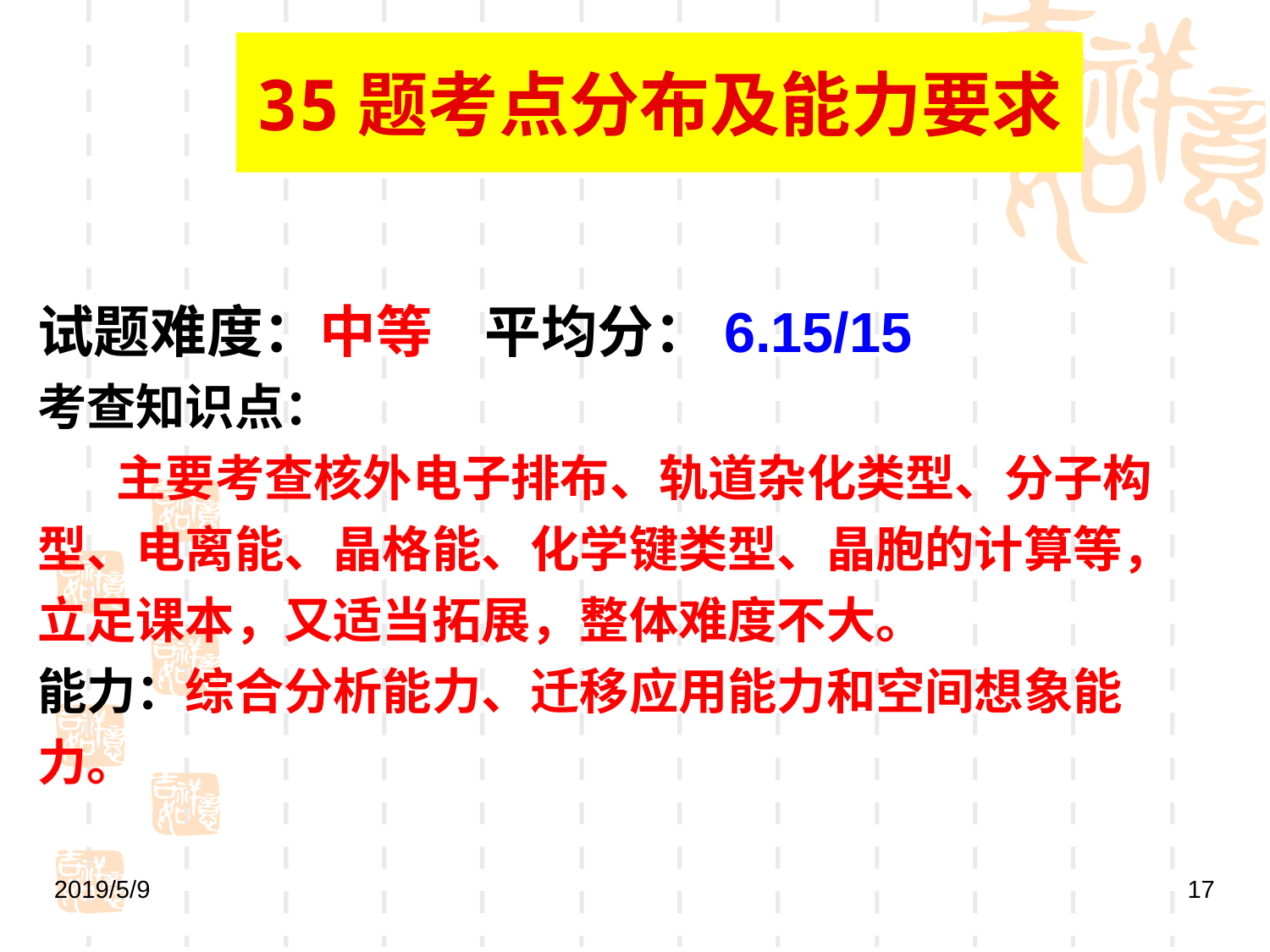

# 35题考点分布及能力要求
试题难度：中等    平均分：6.15/15
考查知识点：
      主要考查核外电子排布、轨道杂化类型、分子构型、电离能、晶格能、化学键类型、晶胞的计算等，立足课本，又适当拓展，整体难度不大。
能力：综合分析能力、迁移应用能力和空间想象能力。
2019/5/9
17